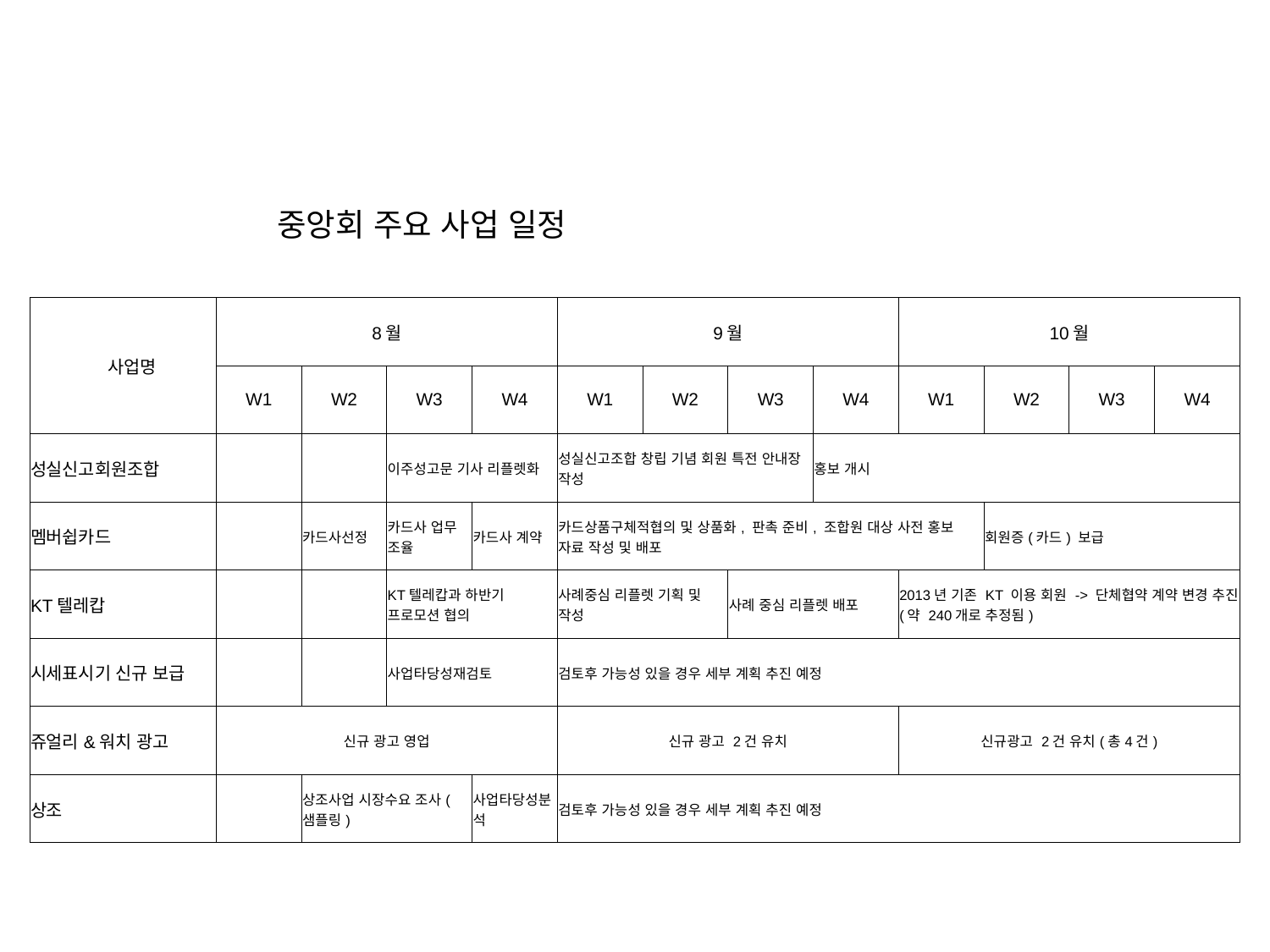

중앙회 주요 사업 일정
| 사업명 | 8월 |  |  |  | 9월 |  |  |  | 10월 |  |  |  |
| --- | --- | --- | --- | --- | --- | --- | --- | --- | --- | --- | --- | --- |
|  | W1 | W2 | W3 | W4 | W1 | W2 | W3 | W4 | W1 | W2 | W3 | W4 |
| 성실신고회원조합 |  |  | 이주성고문 기사 리플렛화 |  | 성실신고조합 창립 기념 회원 특전 안내장 작성 |  |  | 홍보 개시 |  |  |  |  |
| 멤버쉽카드 |  | 카드사선정 | 카드사 업무 조율 | 카드사 계약 | 카드상품구체적협의 및 상품화, 판촉 준비, 조합원 대상 사전 홍보 자료 작성 및 배포 |  |  |  |  | 회원증(카드) 보급 |  |  |
| KT텔레캅 |  |  | KT텔레캅과 하반기 프로모션 협의 |  | 사례중심 리플렛 기획 및 작성 |  | 사례 중심 리플렛 배포 |  | 2013년 기존 KT 이용 회원 -> 단체협약 계약 변경 추진(약 240개로 추정됨) |  |  |  |
| 시세표시기 신규 보급 |  |  | 사업타당성재검토 |  | 검토후 가능성 있을 경우 세부 계획 추진 예정 |  |  |  |  |  |  |  |
| 쥬얼리&워치 광고 | 신규 광고 영업 |  |  |  | 신규 광고 2건 유치 |  |  |  | 신규광고 2건 유치(총4건) |  |  |  |
| 상조 |  | 상조사업 시장수요 조사(샘플링) |  | 사업타당성분석 | 검토후 가능성 있을 경우 세부 계획 추진 예정 |  |  |  |  |  |  |  |